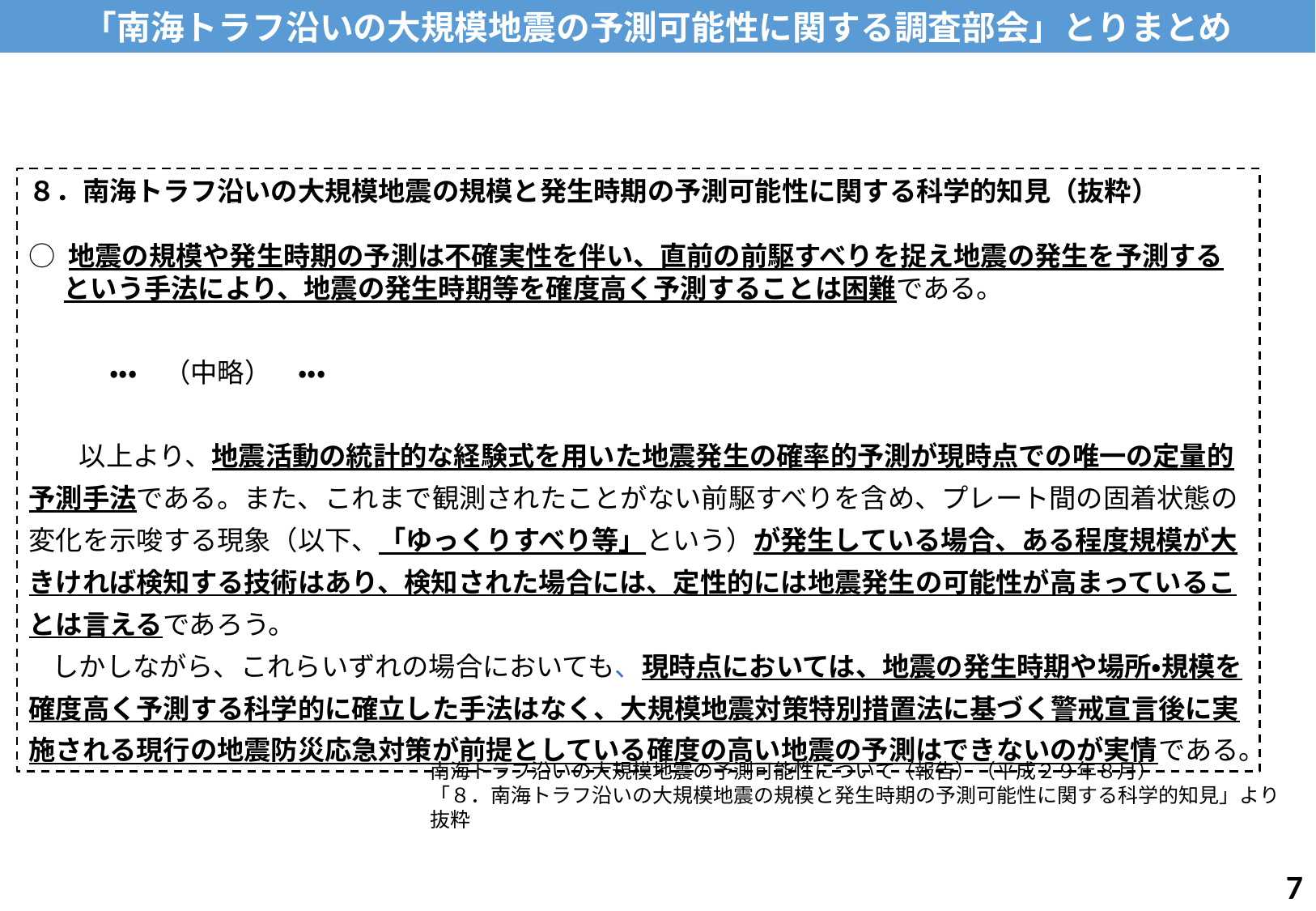

「南海トラフ沿いの大規模地震の予測可能性に関する調査部会」とりまとめ
８．南海トラフ沿いの大規模地震の規模と発生時期の予測可能性に関する科学的知見（抜粋）

○ 地震の規模や発生時期の予測は不確実性を伴い、直前の前駆すべりを捉え地震の発生を予測するという手法により、地震の発生時期等を確度高く予測することは困難である。

　　　・・・　（中略）　・・・

　以上より、地震活動の統計的な経験式を用いた地震発生の確率的予測が現時点での唯一の定量的予測手法である。また、これまで観測されたことがない前駆すべりを含め、プレート間の固着状態の変化を示唆する現象（以下、「ゆっくりすべり等」という）が発生している場合、ある程度規模が大きければ検知する技術はあり、検知された場合には、定性的には地震発生の可能性が高まっていることは言えるであろう。
しかしながら、これらいずれの場合においても、現時点においては、地震の発生時期や場所・規模を確度高く予測する科学的に確立した手法はなく、大規模地震対策特別措置法に基づく警戒宣言後に実施される現行の地震防災応急対策が前提としている確度の高い地震の予測はできないのが実情である。
南海トラフ沿いの大規模地震の予測可能性について（報告）（平成２９年８月）
「８．南海トラフ沿いの大規模地震の規模と発生時期の予測可能性に関する科学的知見」より抜粋
7